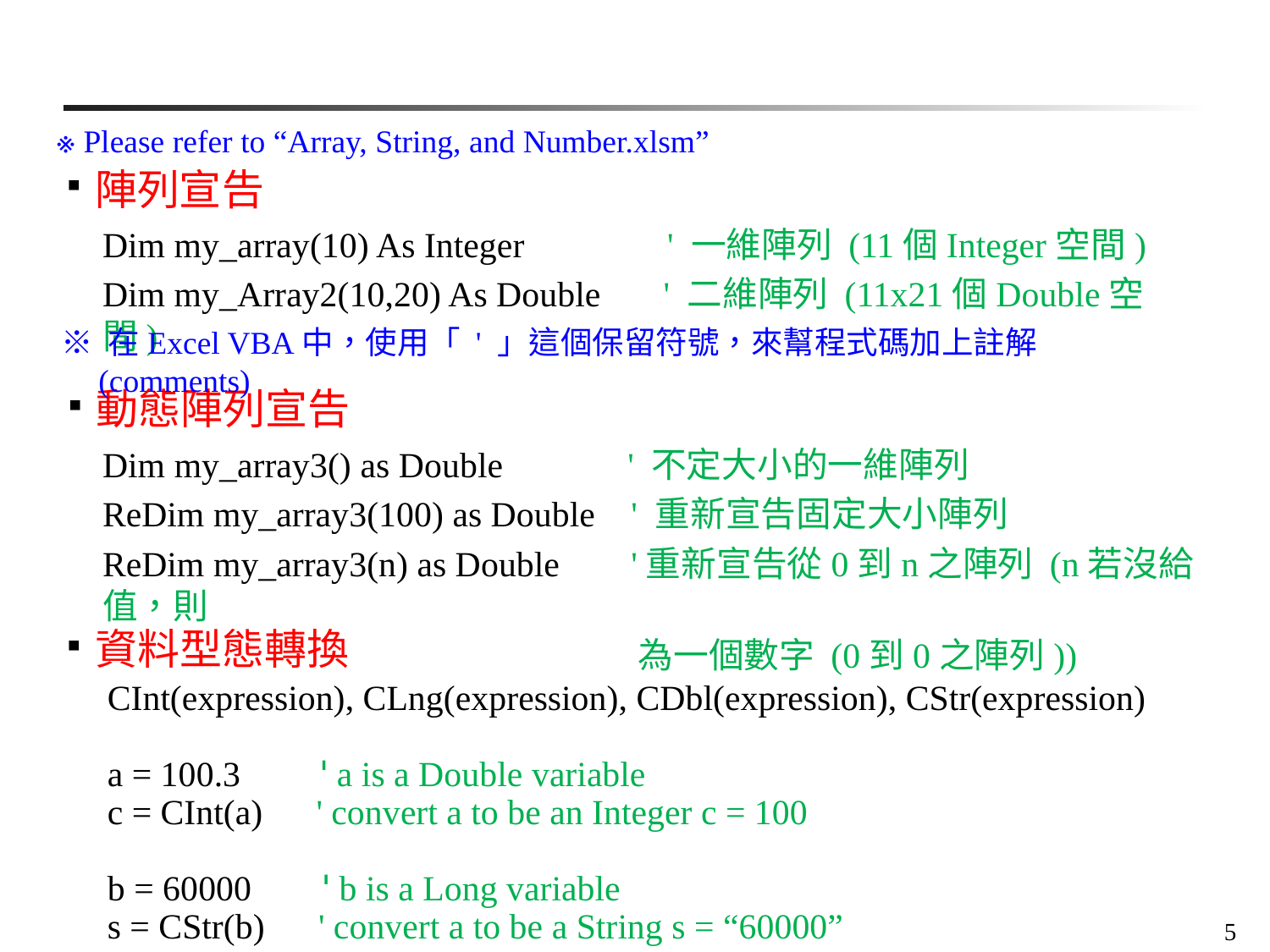

※ Please refer to “Array, String, and Number.xlsm”
陣列宣告
Dim my_array(10) As Integer                ' 一維陣列 (11個Integer空間)
Dim my_Array2(10,20) As Double       ' 二維陣列 (11x21個Double空間)
※ 在Excel VBA中，使用「 ' 」這個保留符號，來幫程式碼加上註解 (comments)
動態陣列宣告
Dim my_array3() as Double              ' 不定大小的一維陣列
ReDim my_array3(100) as Double    ' 重新宣告固定大小陣列
ReDim my_array3(n) as Double        '重新宣告從0到n之陣列 (n若沒給值，則
為一個數字 (0到0之陣列))
資料型態轉換
CInt(expression), CLng(expression), CDbl(expression), CStr(expression)

a = 100.3         ' a is a Double variable
c = CInt(a)      ' convert a to be an Integer c = 100

b = 60000        ' b is a Long variable
s = CStr(b)      ' convert a to be a String s = “60000”
5